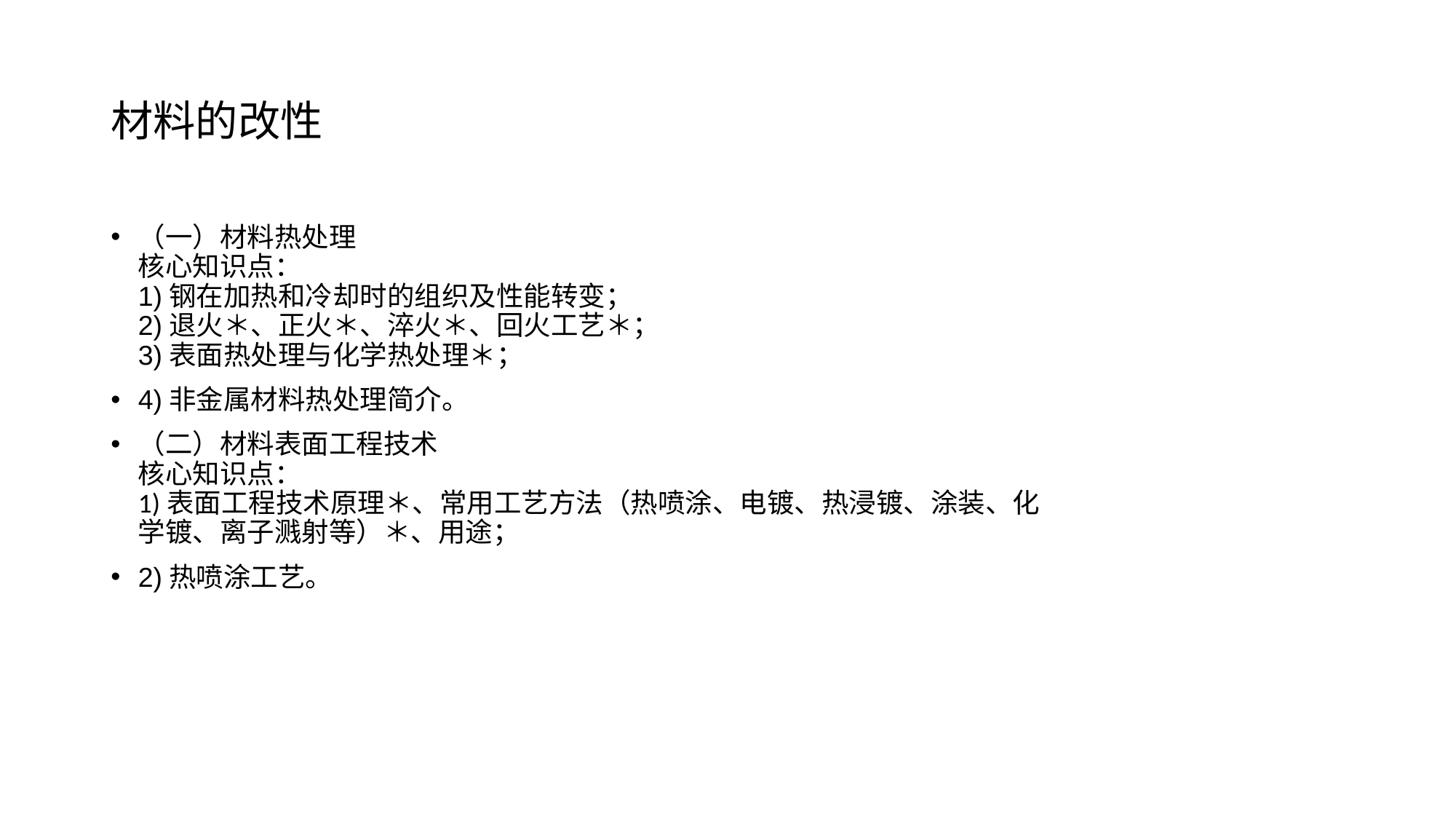

# 材料的改性
（一）材料热处理
核心知识点：
1)钢在加热和冷却时的组织及性能转变；
2)退火＊、正火＊、淬火＊、回火工艺＊；
3)表面热处理与化学热处理＊；
4)非金属材料热处理简介。
（二）材料表面工程技术
核心知识点：
1)表面工程技术原理＊、常用工艺方法（热喷涂、电镀、热浸镀、涂装、化
学镀、离子溅射等）＊、用途；
2)热喷涂工艺。